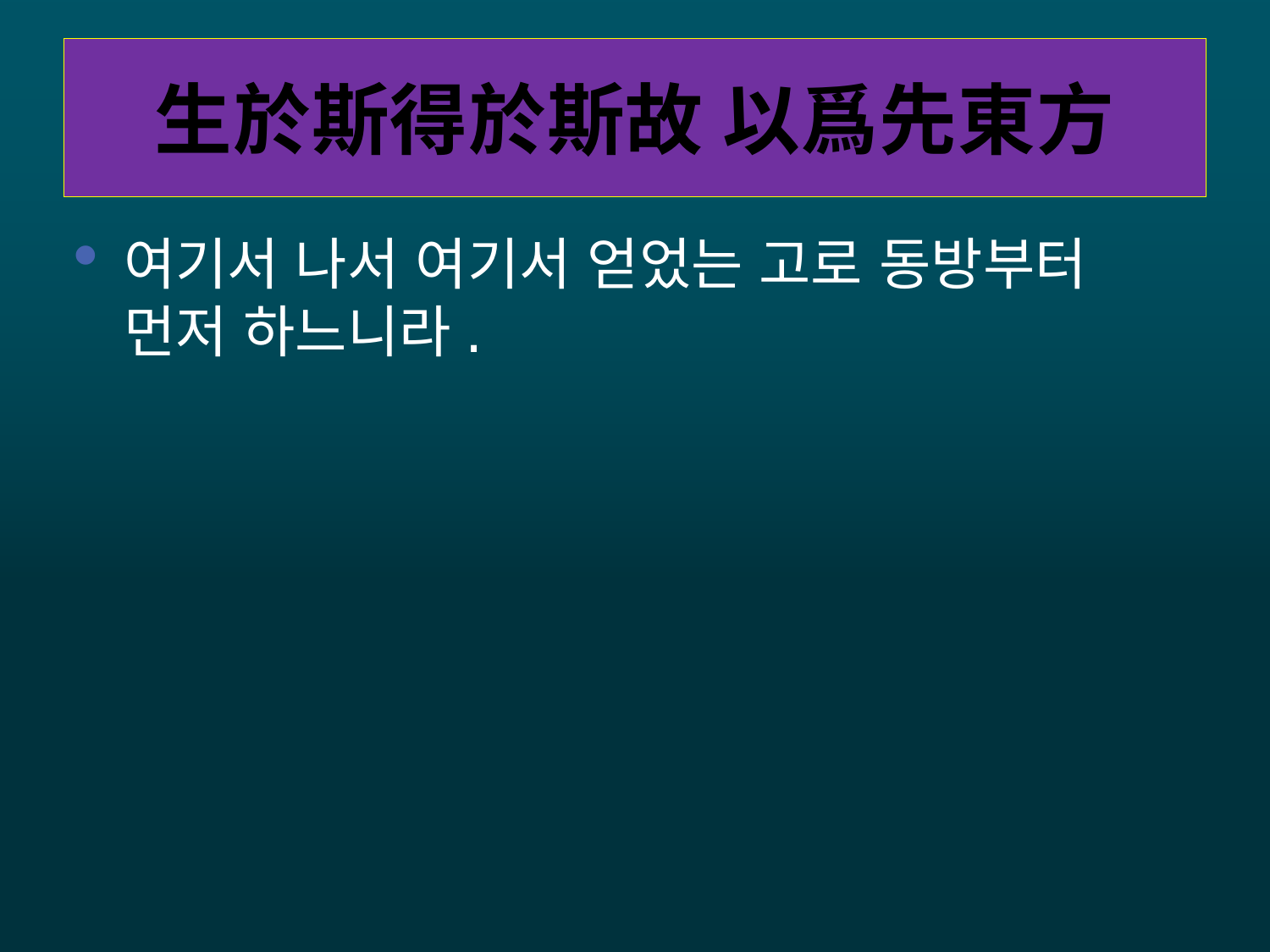

# 生於斯得於斯故 以爲先東方
여기서 나서 여기서 얻었는 고로 동방부터 먼저 하느니라.